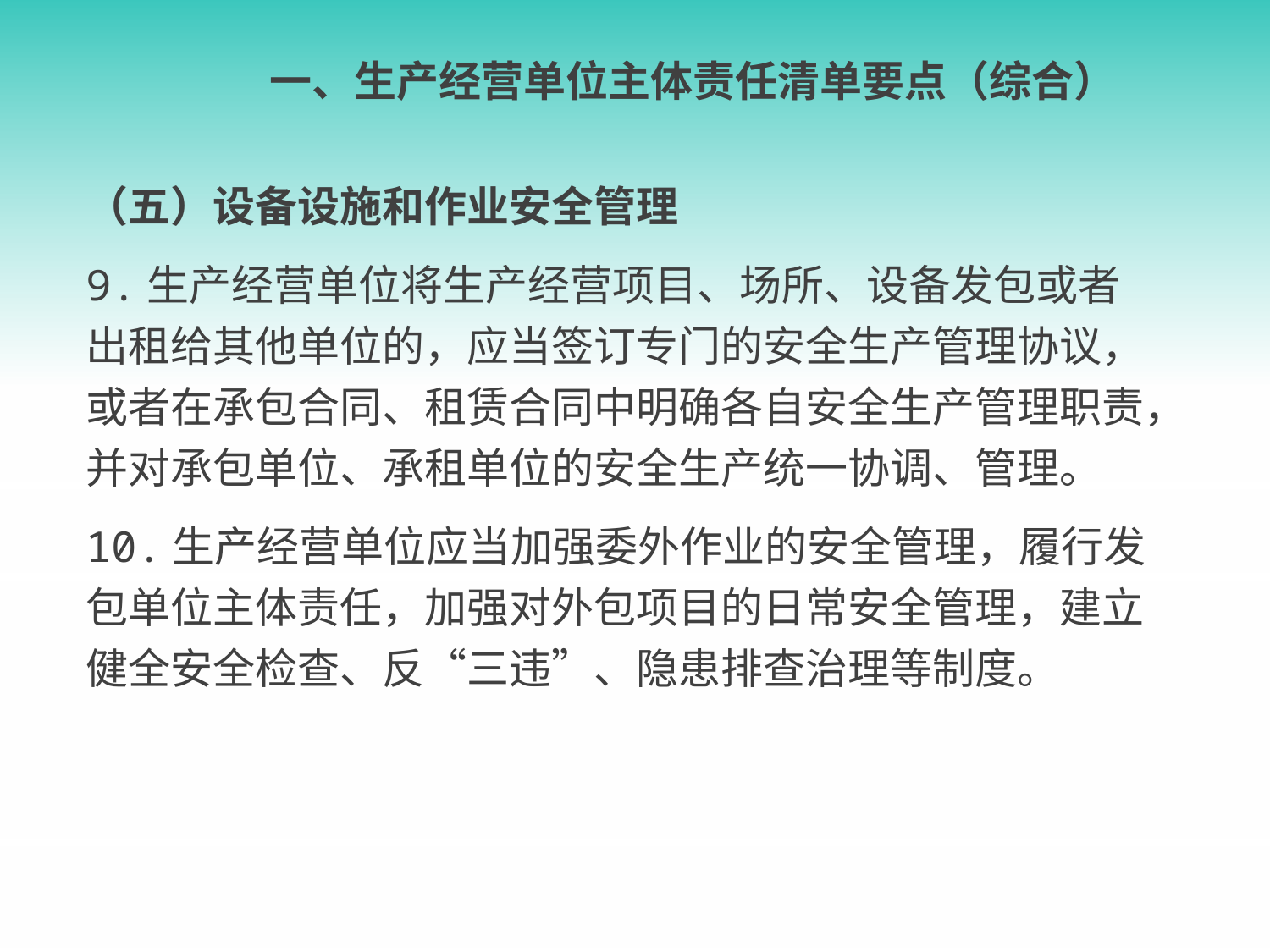

# 一、生产经营单位主体责任清单要点（综合）
（五）设备设施和作业安全管理
9.生产经营单位将生产经营项目、场所、设备发包或者出租给其他单位的，应当签订专门的安全生产管理协议，或者在承包合同、租赁合同中明确各自安全生产管理职责，并对承包单位、承租单位的安全生产统一协调、管理。
10.生产经营单位应当加强委外作业的安全管理，履行发包单位主体责任，加强对外包项目的日常安全管理，建立健全安全检查、反“三违”、隐患排查治理等制度。